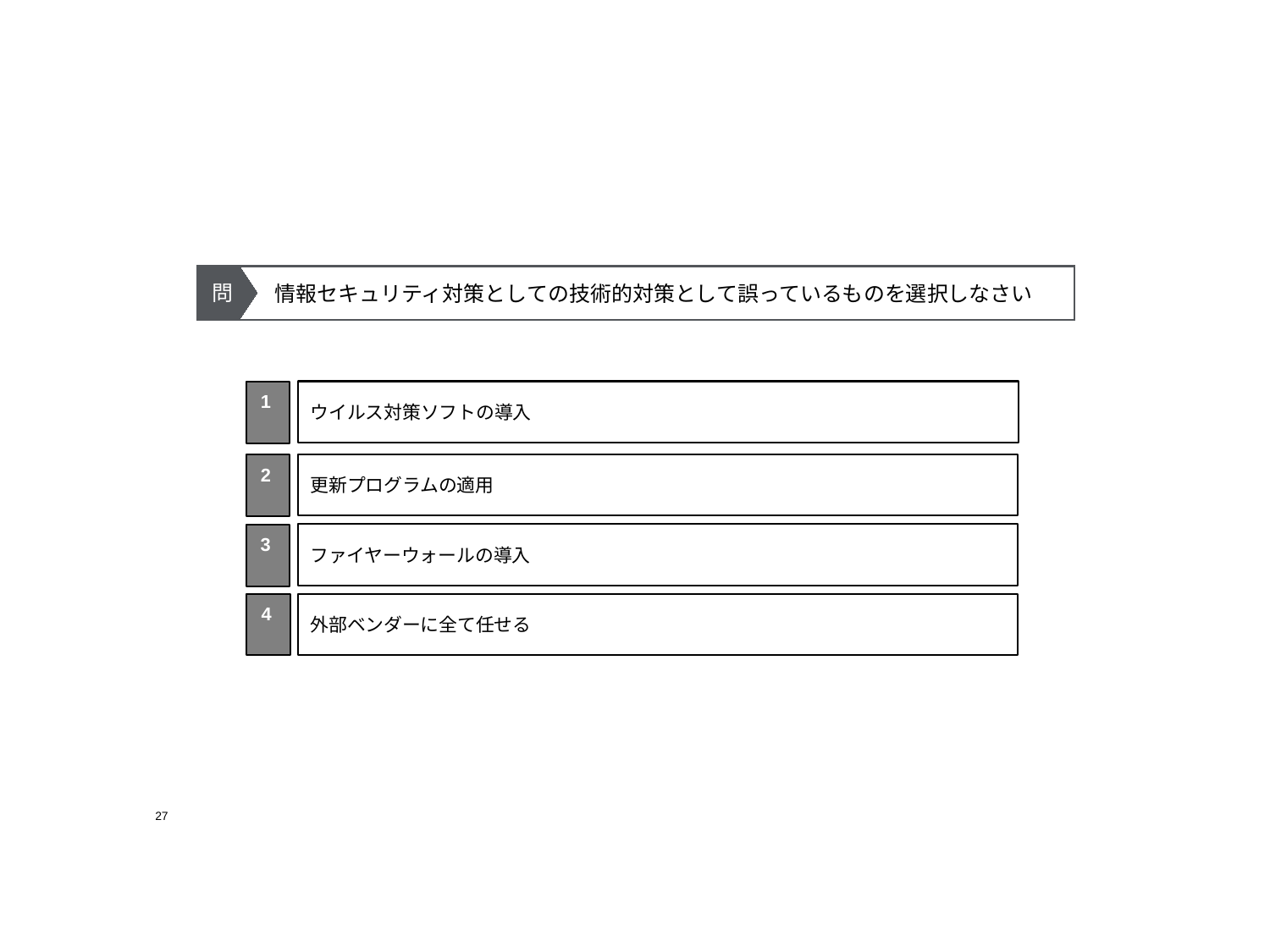

問
　情報セキュリティ対策としての技術的対策として誤っているものを選択しなさい
ウイルス対策ソフトの導入
1
更新プログラムの適用
2
ファイヤーウォールの導入
3
4
外部ベンダーに全て任せる
27